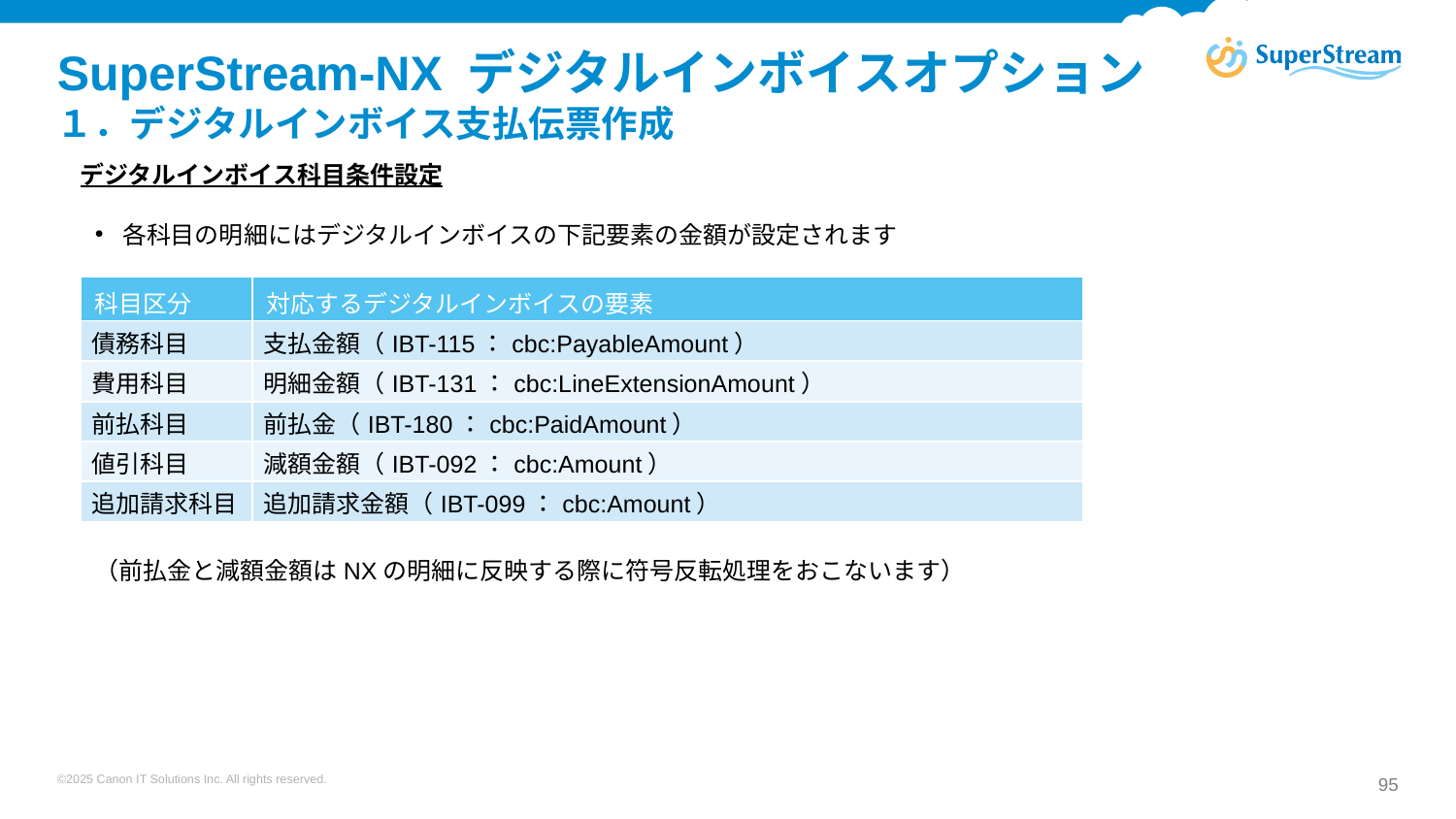

# SuperStream-NX デジタルインボイスオプション １．デジタルインボイス支払伝票作成
デジタルインボイス科目条件設定
各科目の明細にはデジタルインボイスの下記要素の金額が設定されます
| 科目区分 | 対応するデジタルインボイスの要素 |
| --- | --- |
| 債務科目 | 支払金額（IBT-115：cbc:PayableAmount） |
| 費用科目 | 明細金額（IBT-131：cbc:LineExtensionAmount） |
| 前払科目 | 前払金（IBT-180：cbc:PaidAmount） |
| 値引科目 | 減額金額（IBT-092：cbc:Amount） |
| 追加請求科目 | 追加請求金額（IBT-099：cbc:Amount） |
（前払金と減額金額はNXの明細に反映する際に符号反転処理をおこないます）
©2025 Canon IT Solutions Inc. All rights reserved.
95